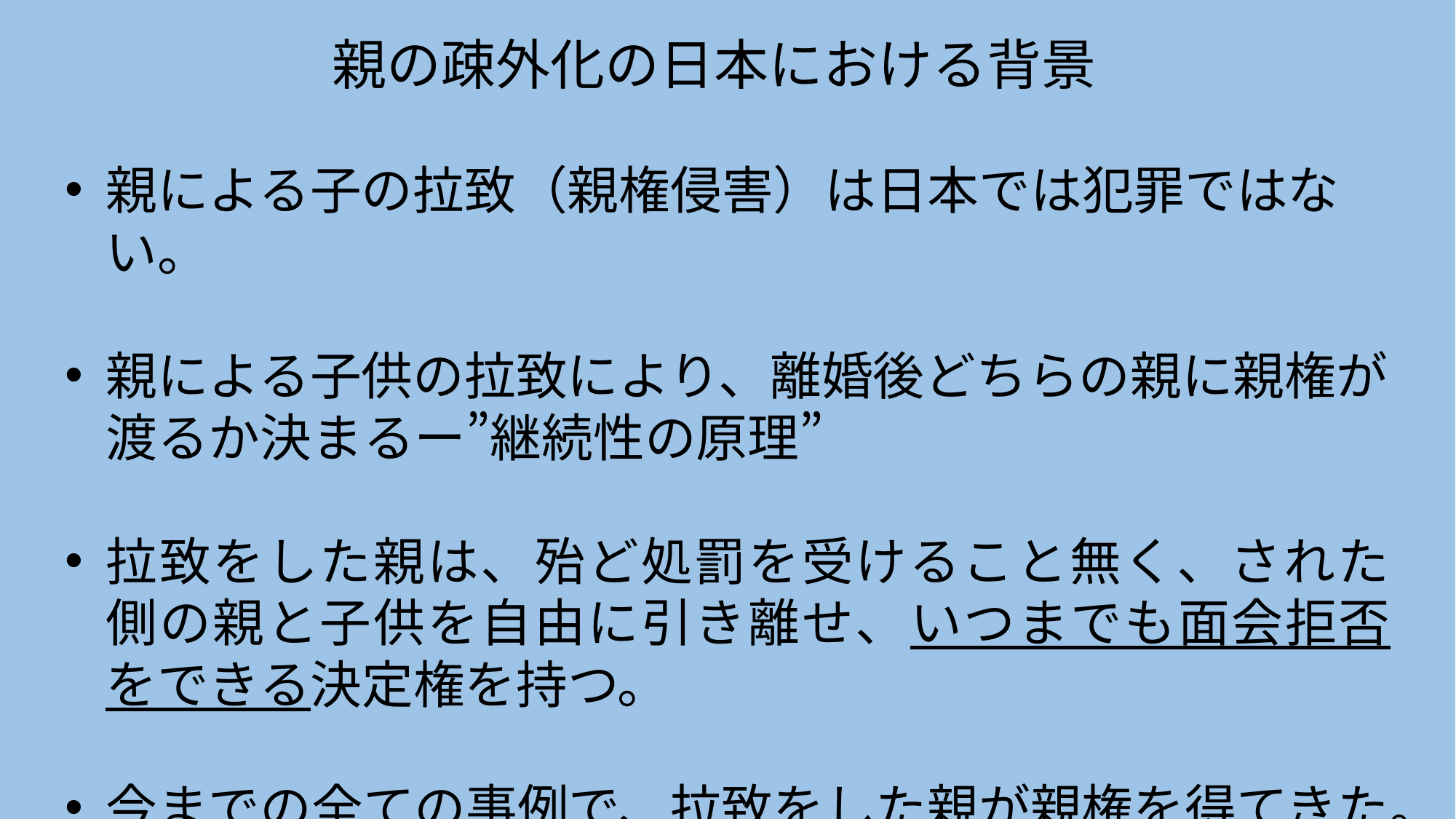

親の疎外化の日本における背景

親による子の拉致（親権侵害）は日本では犯罪ではない。

親による子供の拉致により、離婚後どちらの親に親権が渡るか決まるー”継続性の原理”

拉致をした親は、殆ど処罰を受けること無く、された側の親と子供を自由に引き離せ、いつまでも面会拒否をできる決定権を持つ。

今までの全ての事例で、拉致をした親が親権を得てきた。